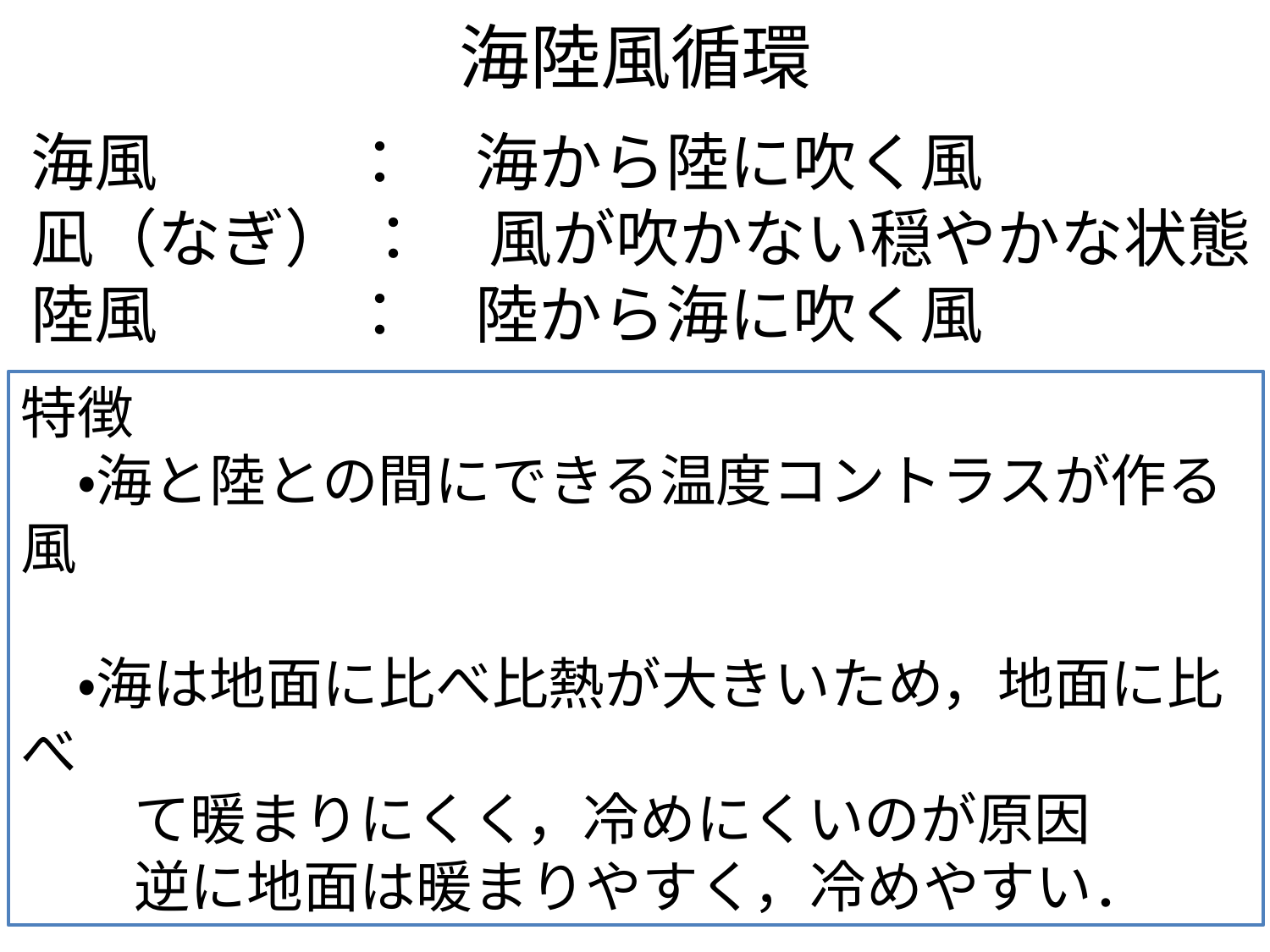

海陸風循環
海風　　　：　海から陸に吹く風
凪（なぎ） ：　風が吹かない穏やかな状態
陸風　　　：　陸から海に吹く風
特徴
　・海と陸との間にできる温度コントラスが作る風

　・海は地面に比べ比熱が大きいため，地面に比べ
　　て暖まりにくく，冷めにくいのが原因
　　逆に地面は暖まりやすく，冷めやすい．
4